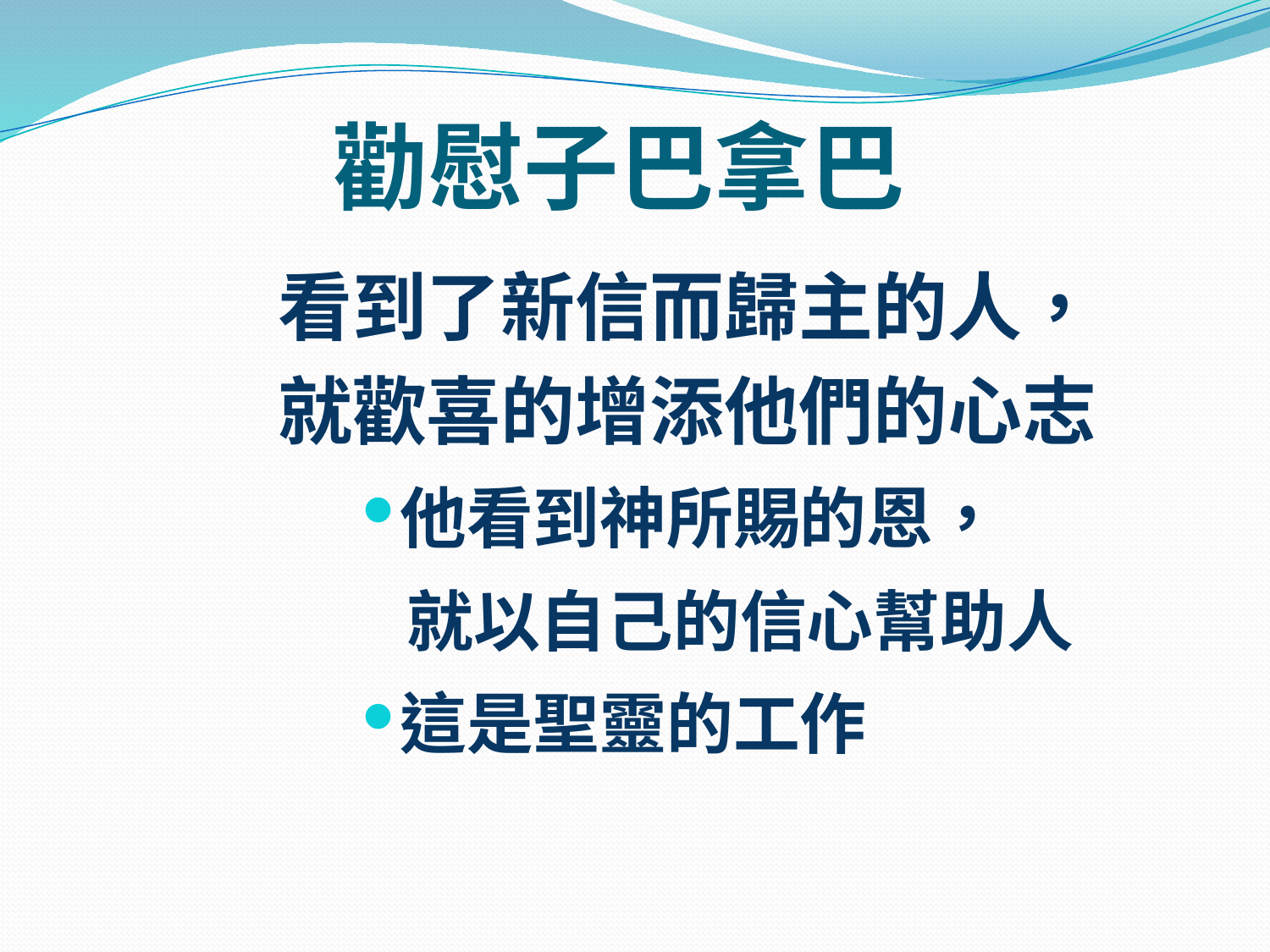

# 勸慰子巴拿巴
看到了新信而歸主的人，
就歡喜的增添他們的心志
他看到神所賜的恩，
  就以自己的信心幫助人
這是聖靈的工作